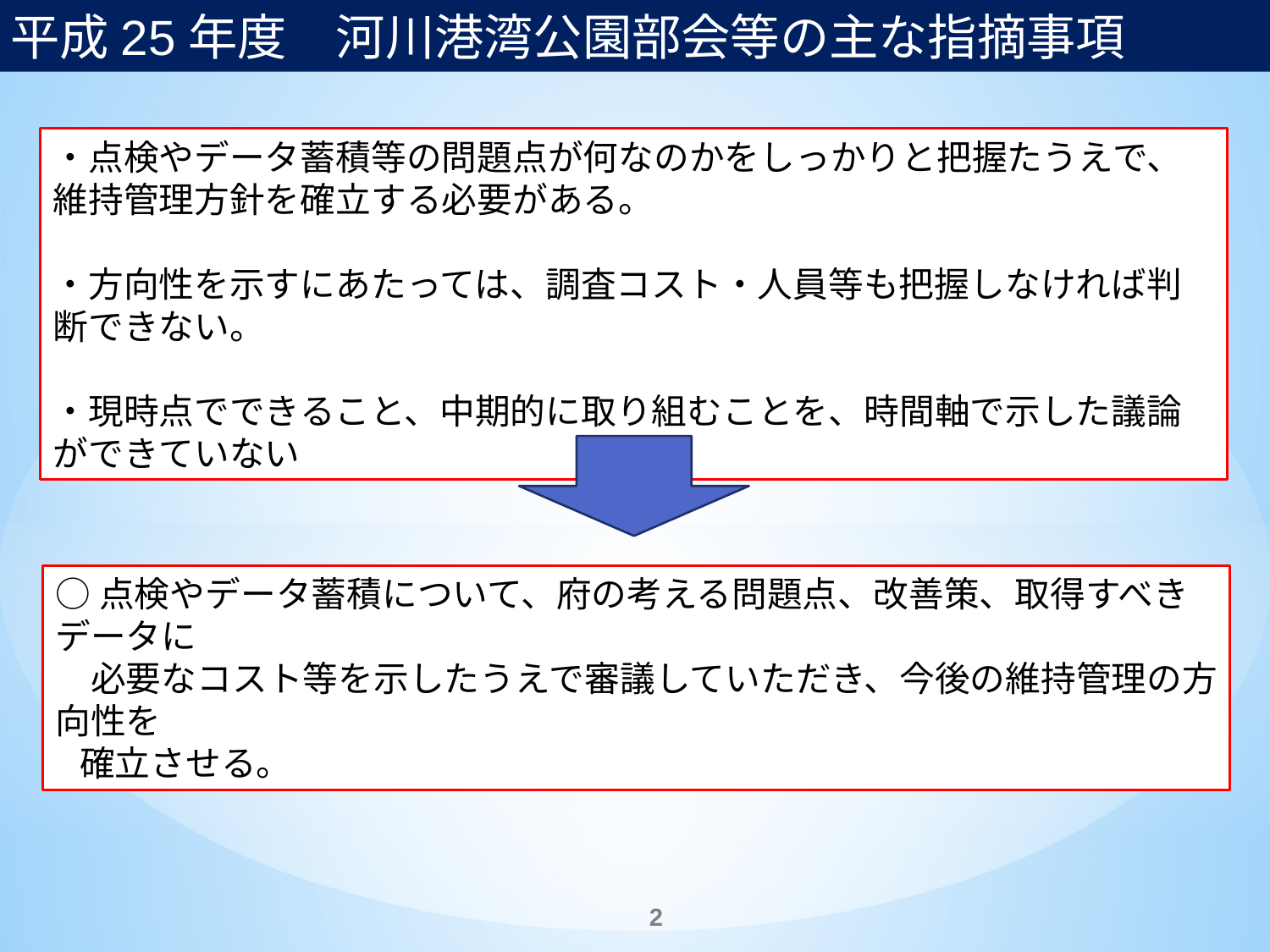

平成25年度　河川港湾公園部会等の主な指摘事項
・点検やデータ蓄積等の問題点が何なのかをしっかりと把握たうえで、維持管理方針を確立する必要がある。

・方向性を示すにあたっては、調査コスト・人員等も把握しなければ判断できない。

・現時点でできること、中期的に取り組むことを、時間軸で示した議論ができていない
≪修正箇所≫
追加

○点検やデータ蓄積について、府の考える問題点、改善策、取得すべきデータに
　必要なコスト等を示したうえで審議していただき、今後の維持管理の方向性を
  確立させる。
2